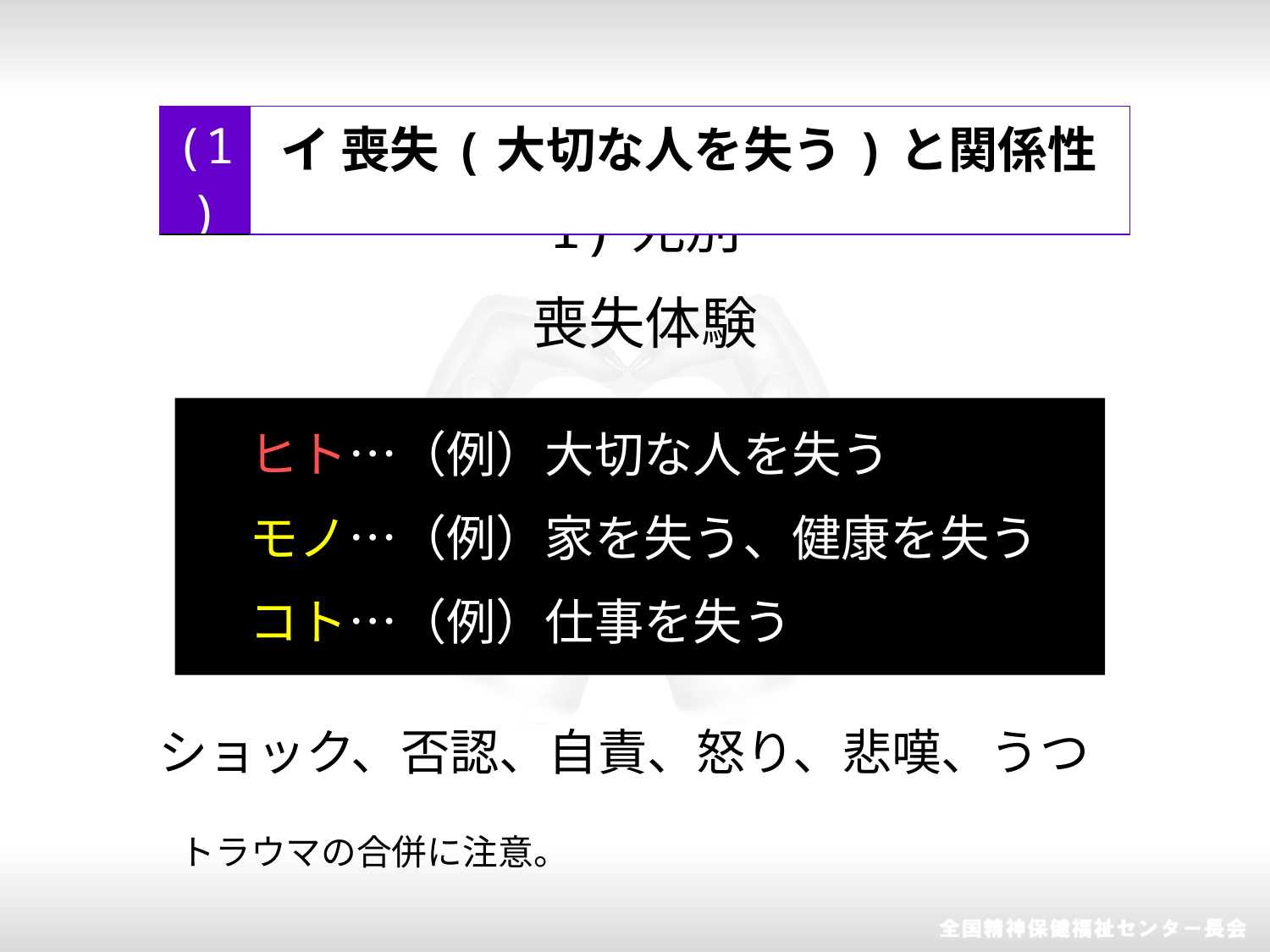

| (1) | イ 喪失(大切な人を失う)と関係性 |
| --- | --- |
1)死別
喪失体験
　ヒト…（例）大切な人を失う
　モノ…（例）家を失う、健康を失う
　コト…（例）仕事を失う
ショック、否認、自責、怒り、悲嘆、うつ
トラウマの合併に注意。